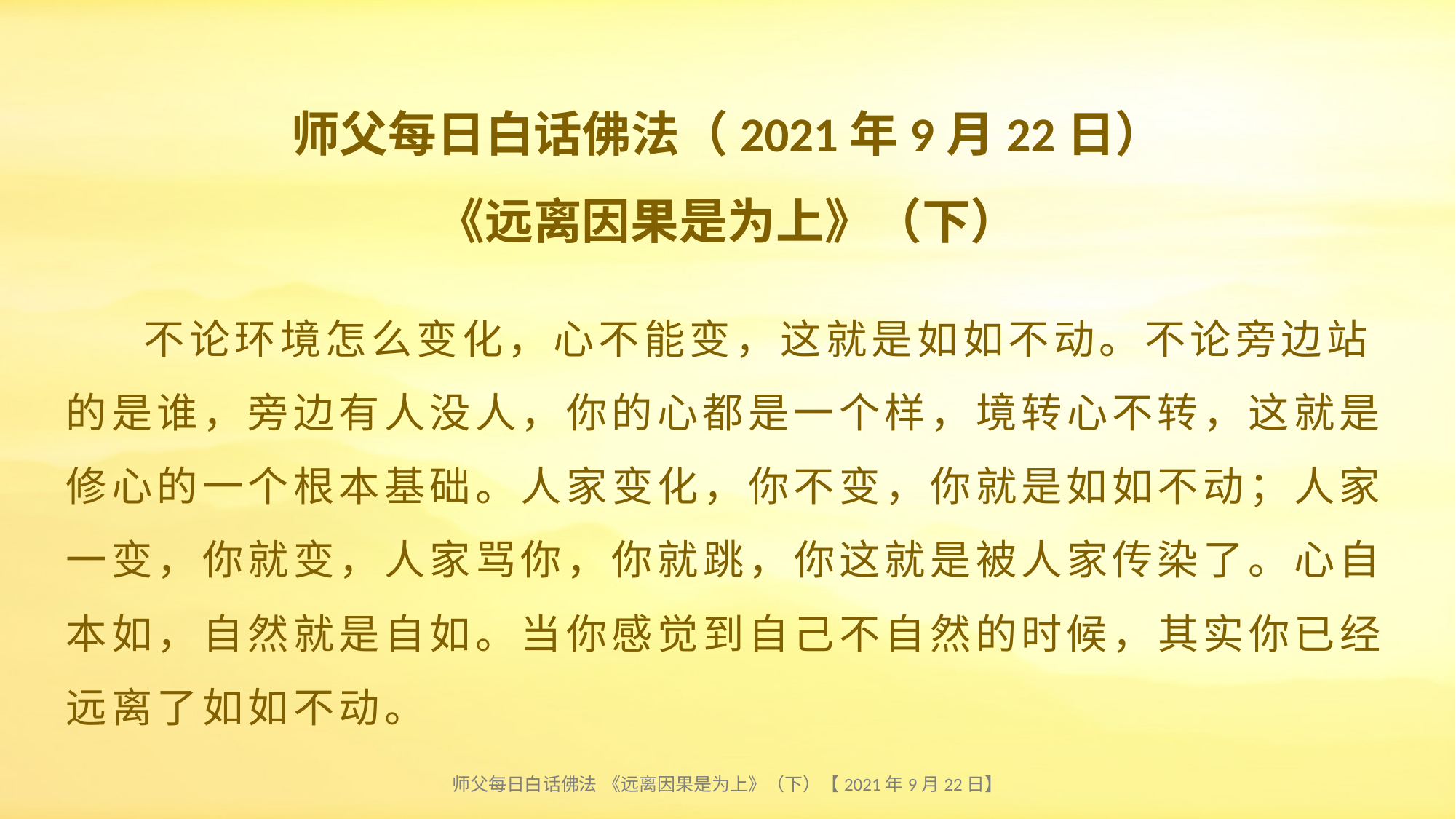

师父每日白话佛法（2021年9月22日）
《远离因果是为上》（下）
# 不论环境怎么变化，心不能变，这就是如如不动。不论旁边站的是谁，旁边有人没人，你的心都是一个样，境转心不转，这就是修心的一个根本基础。人家变化，你不变，你就是如如不动；人家一变，你就变，人家骂你，你就跳，你这就是被人家传染了。心自本如，自然就是自如。当你感觉到自己不自然的时候，其实你已经远离了如如不动。
师父每日白话佛法 《远离因果是为上》（下）【2021年9月22日】